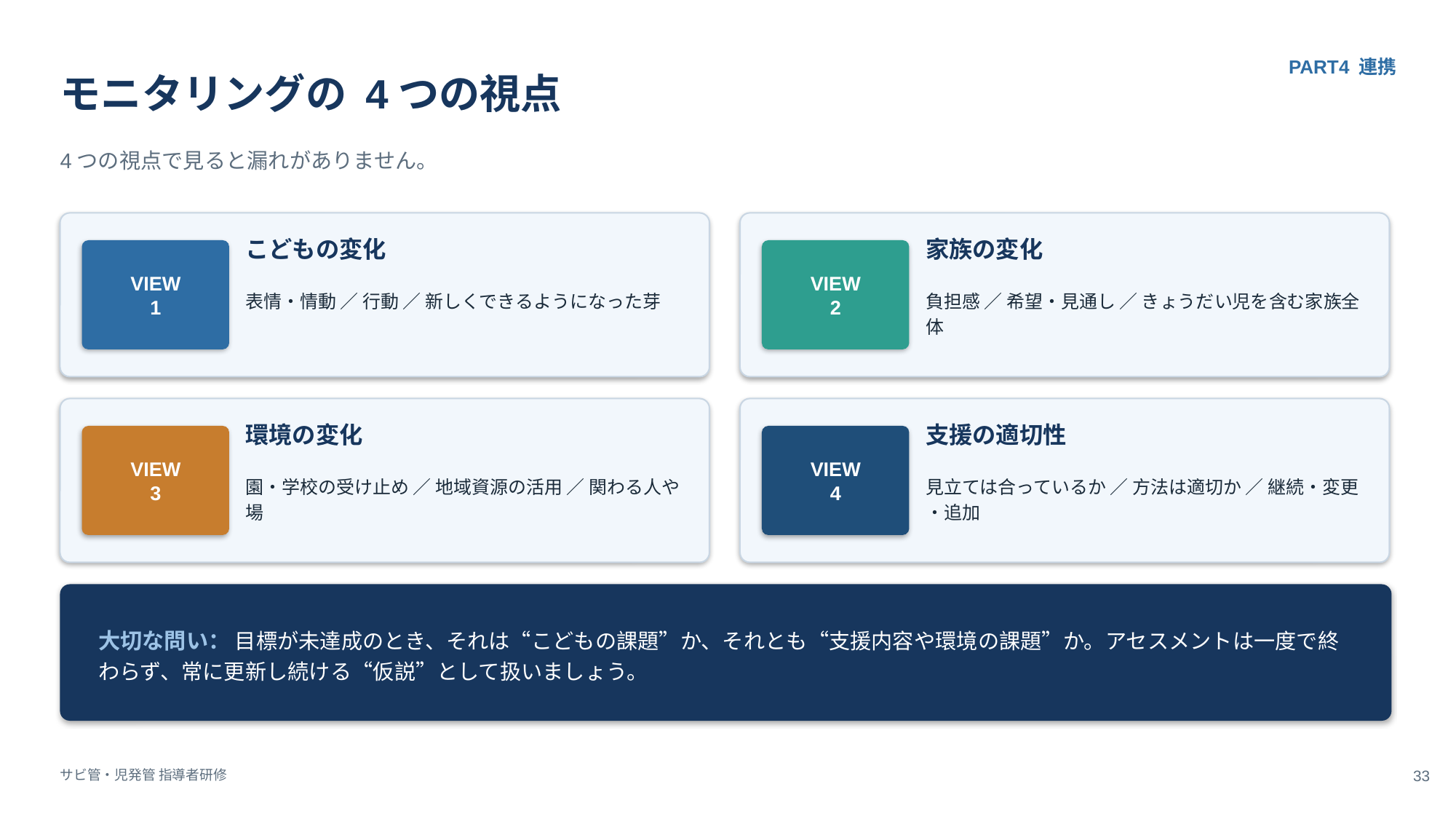

モニタリングの 4つの視点
PART4 連携
4つの視点で見ると漏れがありません。

こどもの変化
家族の変化

VIEW
1

VIEW
2
表情・情動 ／ 行動 ／ 新しくできるようになった芽
負担感 ／ 希望・見通し ／ きょうだい児を含む家族全体

環境の変化
支援の適切性

VIEW
3

VIEW
4
園・学校の受け止め ／ 地域資源の活用 ／ 関わる人や場
見立ては合っているか ／ 方法は適切か ／ 継続・変更・追加

大切な問い： 目標が未達成のとき、それは“こどもの課題”か、それとも“支援内容や環境の課題”か。アセスメントは一度で終わらず、常に更新し続ける“仮説”として扱いましょう。
サビ管・児発管 指導者研修
33